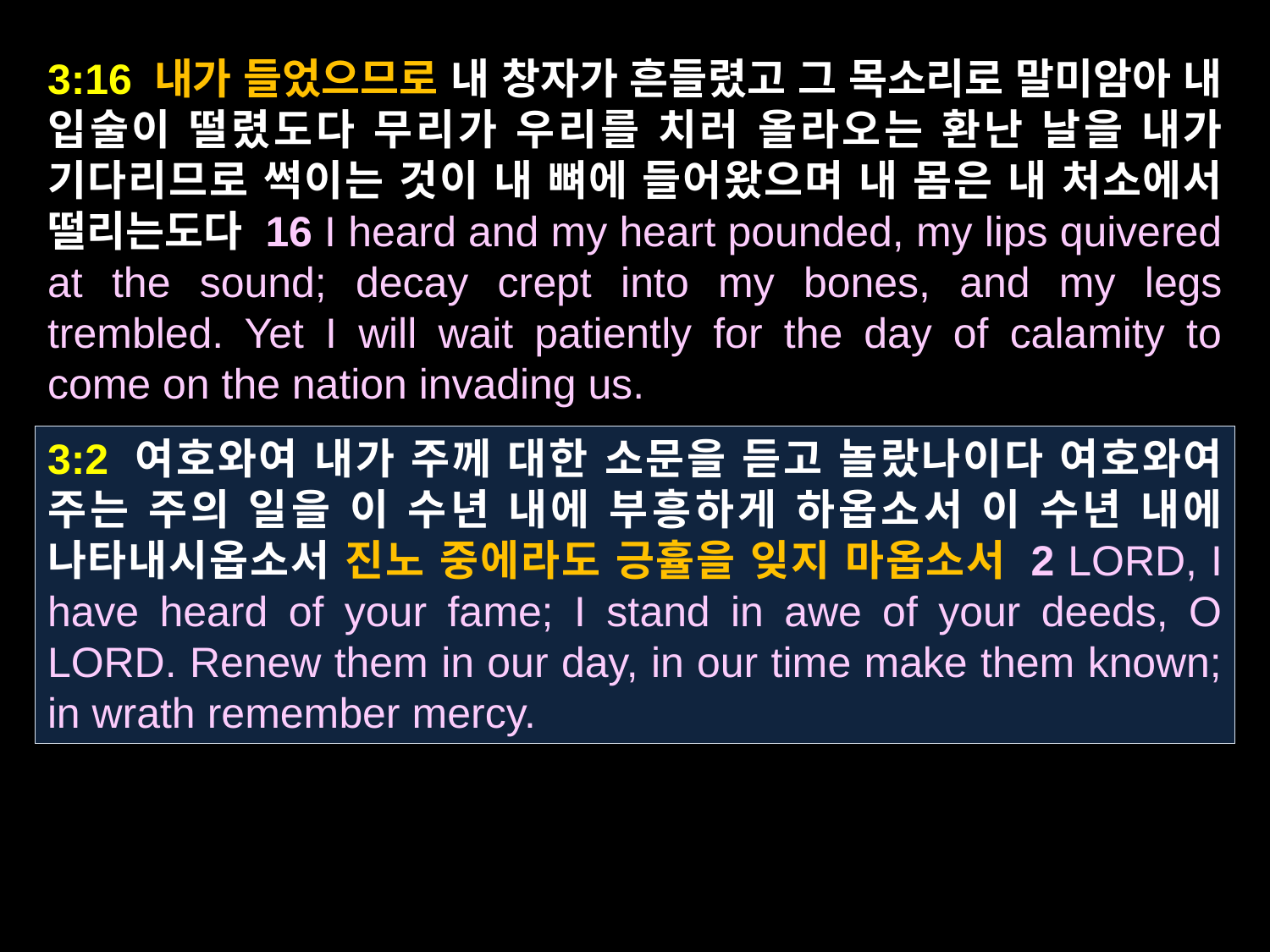

3:16 내가 들었으므로 내 창자가 흔들렸고 그 목소리로 말미암아 내 입술이 떨렸도다 무리가 우리를 치러 올라오는 환난 날을 내가 기다리므로 썩이는 것이 내 뼈에 들어왔으며 내 몸은 내 처소에서 떨리는도다 16 I heard and my heart pounded, my lips quivered at the sound; decay crept into my bones, and my legs trembled. Yet I will wait patiently for the day of calamity to come on the nation invading us.
3:2 여호와여 내가 주께 대한 소문을 듣고 놀랐나이다 여호와여 주는 주의 일을 이 수년 내에 부흥하게 하옵소서 이 수년 내에 나타내시옵소서 진노 중에라도 긍휼을 잊지 마옵소서 2 LORD, I have heard of your fame; I stand in awe of your deeds, O LORD. Renew them in our day, in our time make them known; in wrath remember mercy.